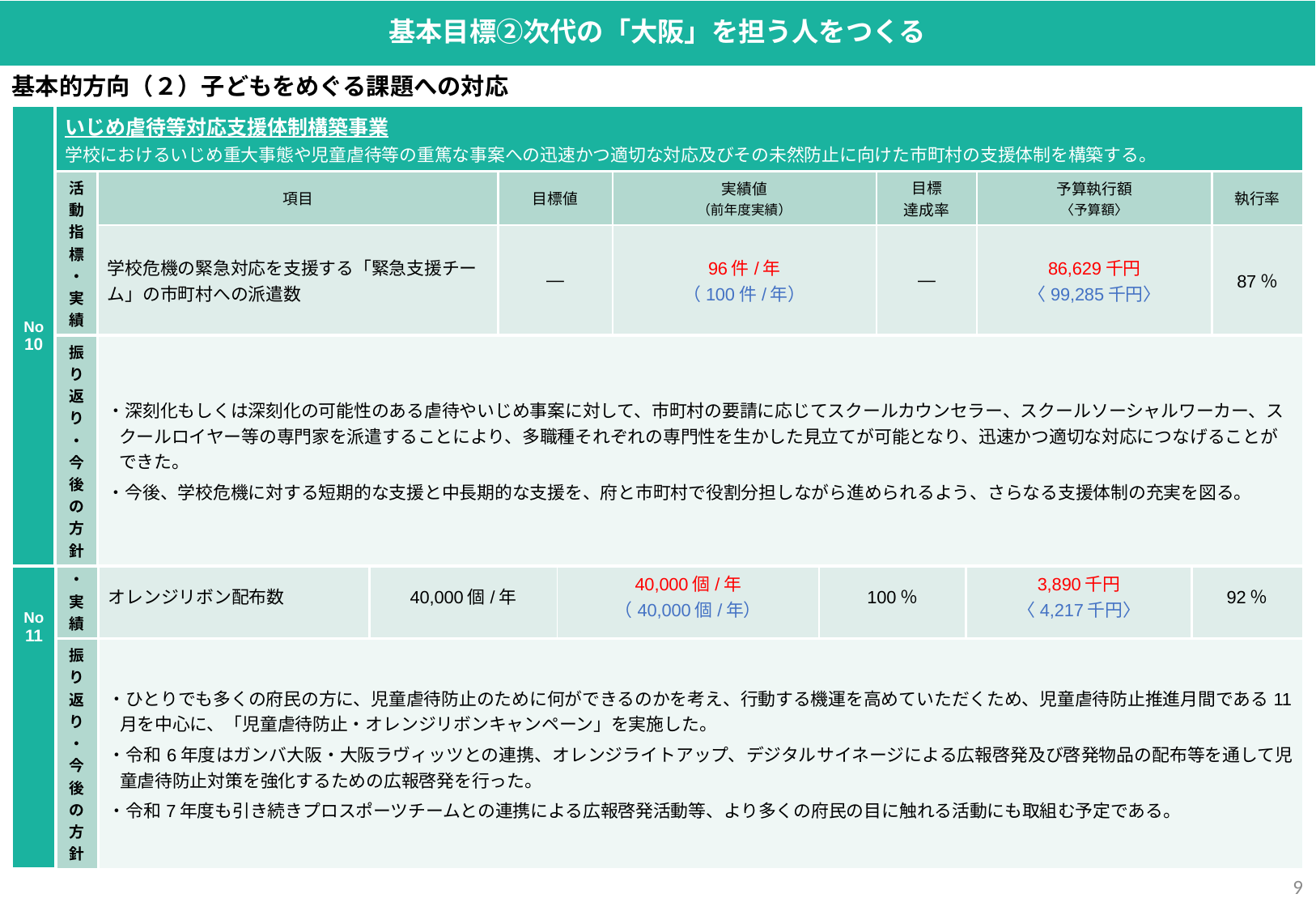

基本目標②次代の「大阪」を担う人をつくる
基本的方向（２）子どもをめぐる課題への対応
| No 10 | いじめ虐待等対応支援体制構築事業 学校におけるいじめ重大事態や児童虐待等の重篤な事案への迅速かつ適切な対応及びその未然防止に向けた市町村の支援体制を構築する。 |  |  |  |  |  |  |
| --- | --- | --- | --- | --- | --- | --- | --- |
|  | 活動指標・ 実績 | 項目 | 目標値 | 実績値 （前年度実績） | 目標 達成率 | 予算執行額 〈予算額〉 | 執行率 |
|  |  | 学校危機の緊急対応を支援する「緊急支援チーム」の市町村への派遣数 | ― | 96件/年 （100件/年） | ― | 86,629千円 〈99,285千円〉 | 87％ |
|  | 振り返り・ 今後の方針 | ・深刻化もしくは深刻化の可能性のある虐待やいじめ事案に対して、市町村の要請に応じてスクールカウンセラー、スクールソーシャルワーカー、スクールロイヤー等の専門家を派遣することにより、多職種それぞれの専門性を生かした見立てが可能となり、迅速かつ適切な対応につなげることができた。 ・今後、学校危機に対する短期的な支援と中長期的な支援を、府と市町村で役割分担しながら進められるよう、さらなる支援体制の充実を図る。 |  |  |  |  |  |
| No 11 | 児童虐待対策の拡充・強化 広報啓発、関係機関との連携、緊急対応体制の整備等を行うことにより、増加・深刻化する児童虐待問題に適切に対応することを目的とする。 |  |  |  |  |  |  |
| --- | --- | --- | --- | --- | --- | --- | --- |
|  | 活動指標・実績 | 項目 | 目標値 | 実績値 （前年度実績） | 目標 達成率 | 予算執行額 〈予算額〉 | 執行率 |
|  |  | オレンジリボン配布数 | 40,000個/年 | 40,000個/年 （40,000個/年） | 100％ | 3,890千円 〈4,217千円〉 | 92％ |
|  | 振り返り・ 今後の方針 | ・ひとりでも多くの府民の方に、児童虐待防止のために何ができるのかを考え、行動する機運を高めていただくため、児童虐待防止推進月間である11月を中心に、「児童虐待防止・オレンジリボンキャンペーン」を実施した。 ・令和6年度はガンバ大阪・大阪ラヴィッツとの連携、オレンジライトアップ、デジタルサイネージによる広報啓発及び啓発物品の配布等を通して児童虐待防止対策を強化するための広報啓発を行った。 ・令和7年度も引き続きプロスポーツチームとの連携による広報啓発活動等、より多くの府民の目に触れる活動にも取組む予定である。 |  |  |  |  |  |
9